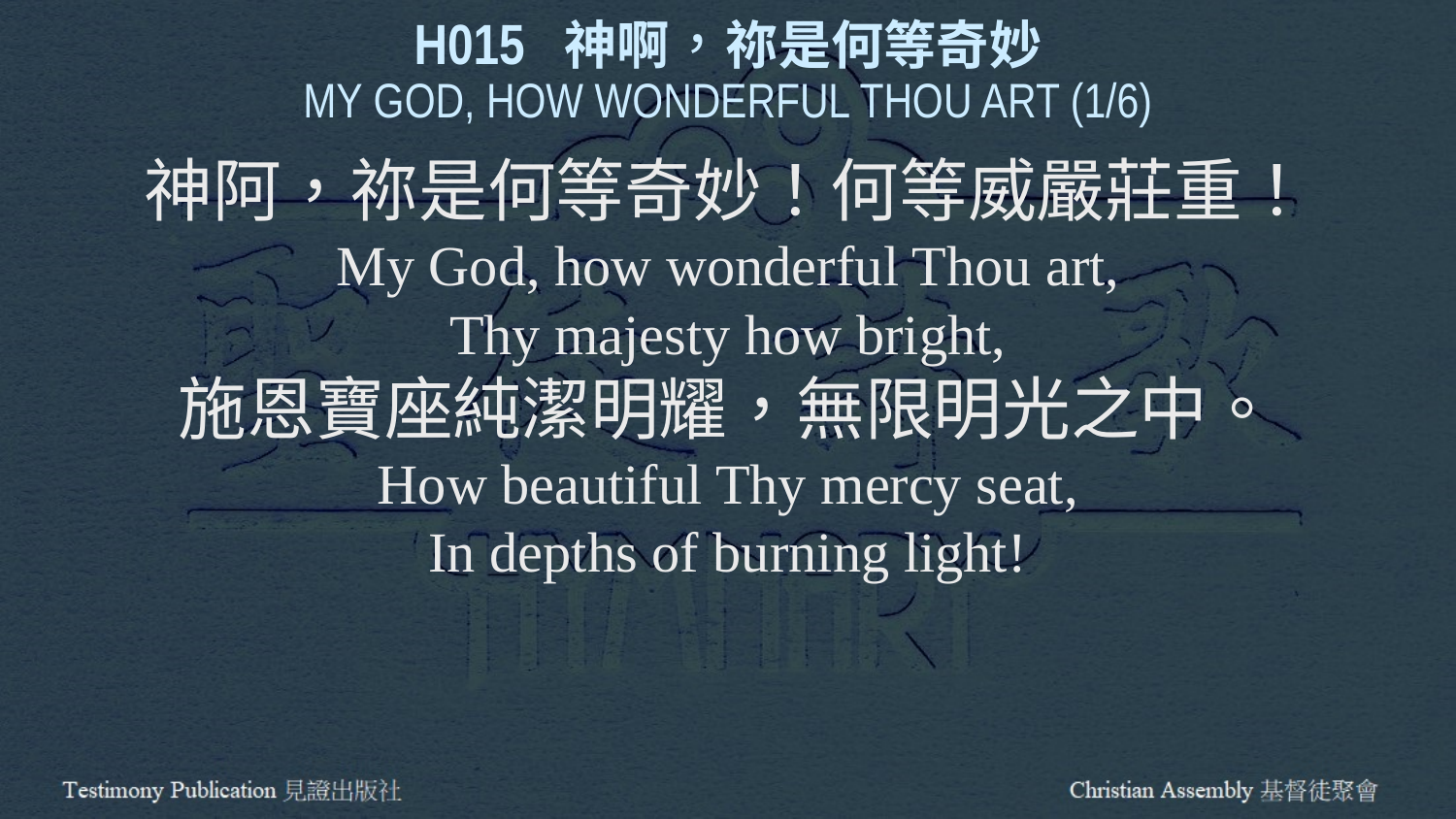

H015  神啊，祢是何等奇妙
MY GOD, HOW WONDERFUL THOU ART (1/6)
神阿，祢是何等奇妙！何等威嚴莊重！
My God, how wonderful Thou art,
Thy majesty how bright,
施恩寶座純潔明耀，無限明光之中。
How beautiful Thy mercy seat,
In depths of burning light!